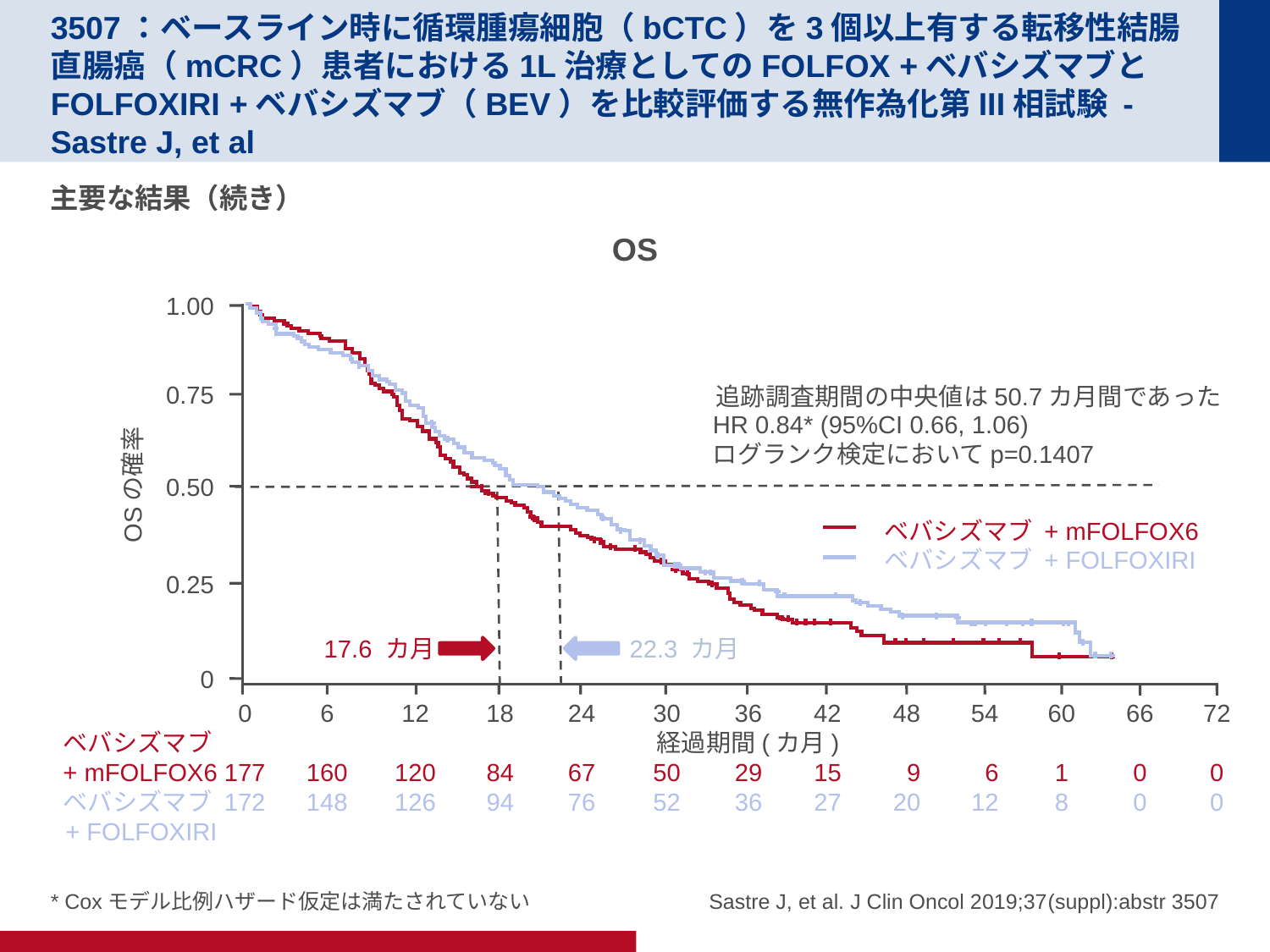

# 3507：ベースライン時に循環腫瘍細胞（bCTC）を3個以上有する転移性結腸直腸癌（mCRC）患者における1L治療としてのFOLFOX +ベバシズマブとFOLFOXIRI +ベバシズマブ（BEV）を比較評価する無作為化第III相試験 - Sastre J, et al
主要な結果（続き）

OS
1.00

0.75

0.50

ベバシズマブ + mFOLFOX6
ベバシズマブ + FOLFOXIRI
0.25

0

0

177
172

6

160
148

12

120
126

18

84
94

24

67
76

30

50
52

36

29
36

42

15
27

48

9
20

54

6
12
66

0
0

60

1
8
72

0
0
ベバシズマブ
+ mFOLFOX6
ベバシズマブ
+ FOLFOXIRI
経過期間(カ月)

追跡調査期間の中央値は50.7カ月間であった
HR 0.84* (95%CI 0.66, 1.06)
ログランク検定においてp=0.1407
OSの確率
17.6 カ月
22.3 カ月

* Coxモデル比例ハザード仮定は満たされていない
Sastre J, et al. J Clin Oncol 2019;37(suppl):abstr 3507